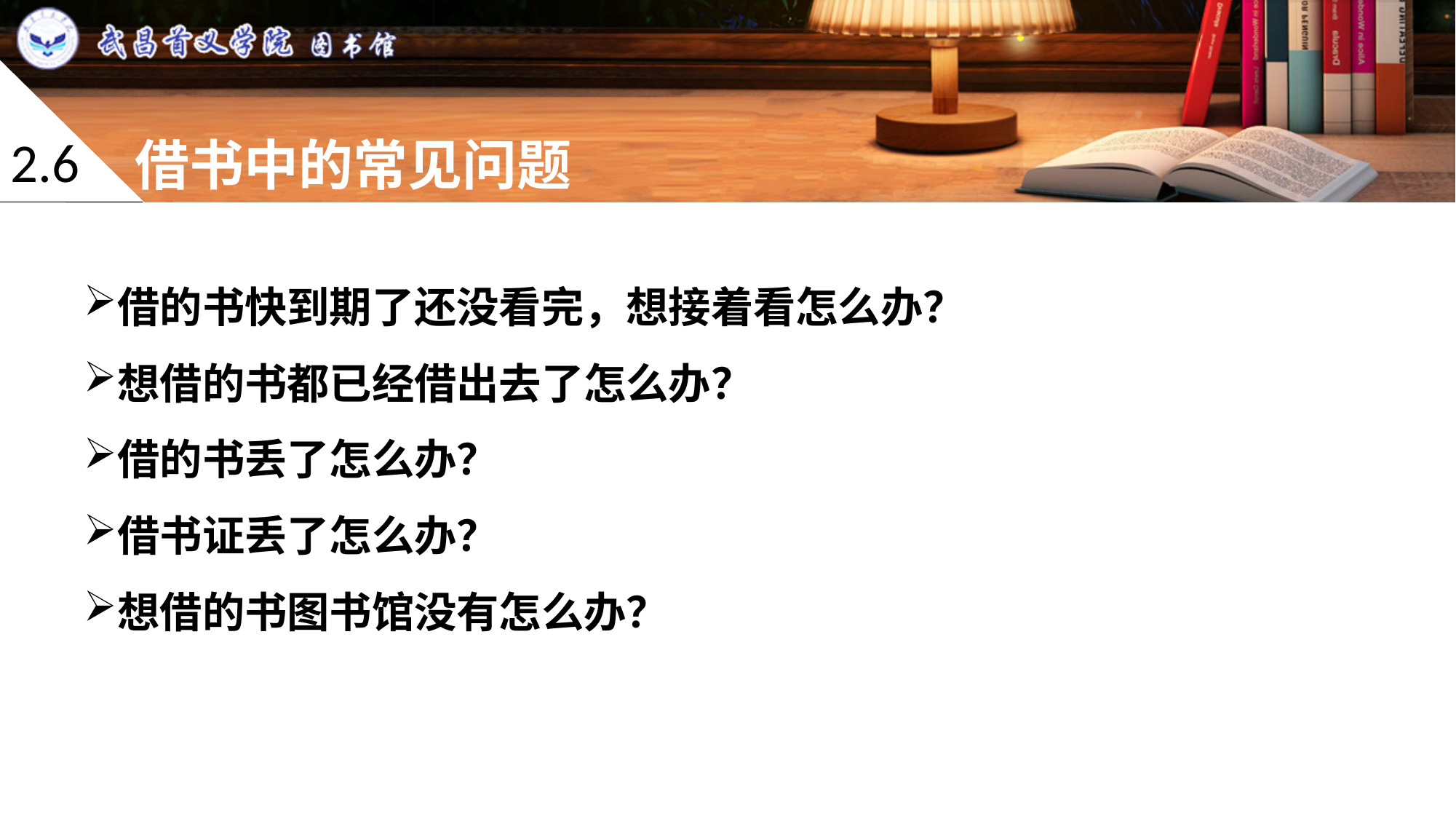

2.6
借书中的常见问题
借的书快到期了还没看完，想接着看怎么办？
想借的书都已经借出去了怎么办？
借的书丢了怎么办？
借书证丢了怎么办？
想借的书图书馆没有怎么办？